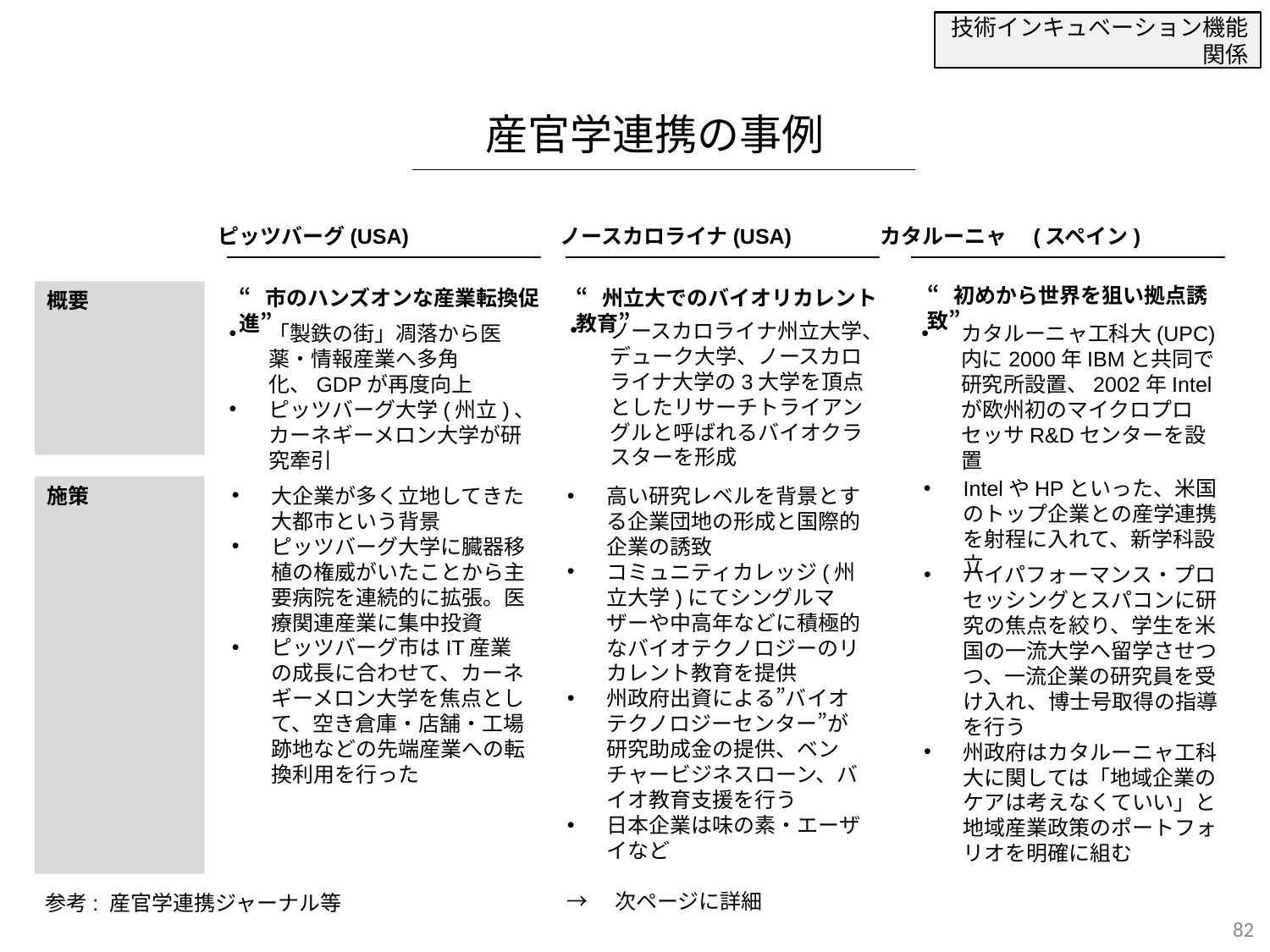

技術インキュベーション機能関係
産官学連携の事例
ピッツバーグ(USA)
ノースカロライナ(USA)
カタルーニャ　(スペイン)
“初めから世界を狙い拠点誘致”
“市のハンズオンな産業転換促進”
“州立大でのバイオリカレント教育”
概要
ノースカロライナ州立大学、デューク大学、ノースカロライナ大学の3大学を頂点としたリサーチトライアングルと呼ばれるバイオクラスターを形成
カタルーニャ工科大(UPC)内に2000年IBMと共同で研究所設置、2002年Intelが欧州初のマイクロプロセッサR&Dセンターを設置
「製鉄の街」凋落から医薬・情報産業へ多角化、GDPが再度向上
ピッツバーグ大学(州立)、カーネギーメロン大学が研究牽引
IntelやHPといった、米国のトップ企業との産学連携を射程に入れて、新学科設立
施策
大企業が多く立地してきた大都市という背景
ピッツバーグ大学に臓器移植の権威がいたことから主要病院を連続的に拡張。医療関連産業に集中投資
ピッツバーグ市はIT産業の成長に合わせて、カーネギーメロン大学を焦点として、空き倉庫・店舗・工場跡地などの先端産業への転換利用を行った
高い研究レベルを背景とする企業団地の形成と国際的企業の誘致
コミュニティカレッジ(州立大学)にてシングルマザーや中高年などに積極的なバイオテクノロジーのリカレント教育を提供
州政府出資による”バイオテクノロジーセンター”が研究助成金の提供、ベンチャービジネスローン、バイオ教育支援を行う
日本企業は味の素・エーザイなど

→　次ページに詳細
ハイパフォーマンス・プロセッシングとスパコンに研究の焦点を絞り、学生を米国の一流大学へ留学させつつ、一流企業の研究員を受け入れ、博士号取得の指導を行う
州政府はカタルーニャ工科大に関しては「地域企業のケアは考えなくていい」と地域産業政策のポートフォリオを明確に組む
参考: 産官学連携ジャーナル等
82